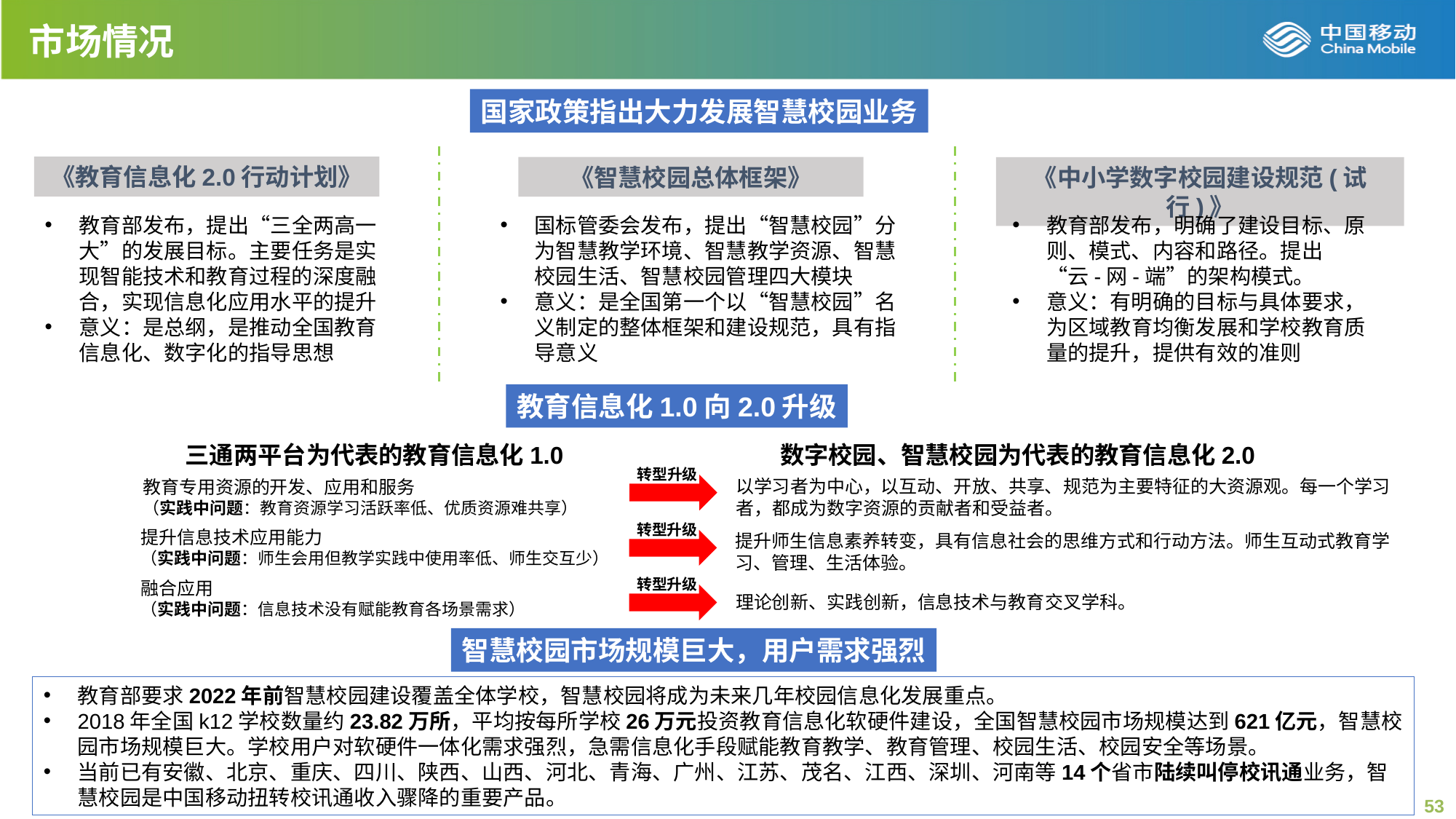

市场情况
国家政策指出大力发展智慧校园业务
《教育信息化2.0行动计划》
《智慧校园总体框架》
《中小学数字校园建设规范(试行)》
教育部发布，提出“三全两高一大”的发展目标。主要任务是实现智能技术和教育过程的深度融合，实现信息化应用水平的提升
意义：是总纲，是推动全国教育信息化、数字化的指导思想
国标管委会发布，提出“智慧校园”分为智慧教学环境、智慧教学资源、智慧校园生活、智慧校园管理四大模块
意义：是全国第一个以“智慧校园”名义制定的整体框架和建设规范，具有指导意义
教育部发布，明确了建设目标、原则、模式、内容和路径。提出“云-网-端”的架构模式。
意义：有明确的目标与具体要求，为区域教育均衡发展和学校教育质量的提升，提供有效的准则
教育信息化1.0向2.0升级
三通两平台为代表的教育信息化1.0
教育专用资源的开发、应用和服务
（实践中问题：教育资源学习活跃率低、优质资源难共享）
提升信息技术应用能力
（实践中问题：师生会用但教学实践中使用率低、师生交互少）
融合应用
（实践中问题：信息技术没有赋能教育各场景需求）
数字校园、智慧校园为代表的教育信息化2.0
转型升级

以学习者为中心，以互动、开放、共享、规范为主要特征的大资源观。每一个学习者，都成为数字资源的贡献者和受益者。
转型升级

提升师生信息素养转变，具有信息社会的思维方式和行动方法。师生互动式教育学习、管理、生活体验。
转型升级

理论创新、实践创新，信息技术与教育交叉学科。
智慧校园市场规模巨大，用户需求强烈
教育部要求2022年前智慧校园建设覆盖全体学校，智慧校园将成为未来几年校园信息化发展重点。
2018年全国k12学校数量约23.82万所，平均按每所学校26万元投资教育信息化软硬件建设，全国智慧校园市场规模达到621亿元，智慧校园市场规模巨大。学校用户对软硬件一体化需求强烈，急需信息化手段赋能教育教学、教育管理、校园生活、校园安全等场景。
当前已有安徽、北京、重庆、四川、陕西、山西、河北、青海、广州、江苏、茂名、江西、深圳、河南等14个省市陆续叫停校讯通业务，智慧校园是中国移动扭转校讯通收入骤降的重要产品。